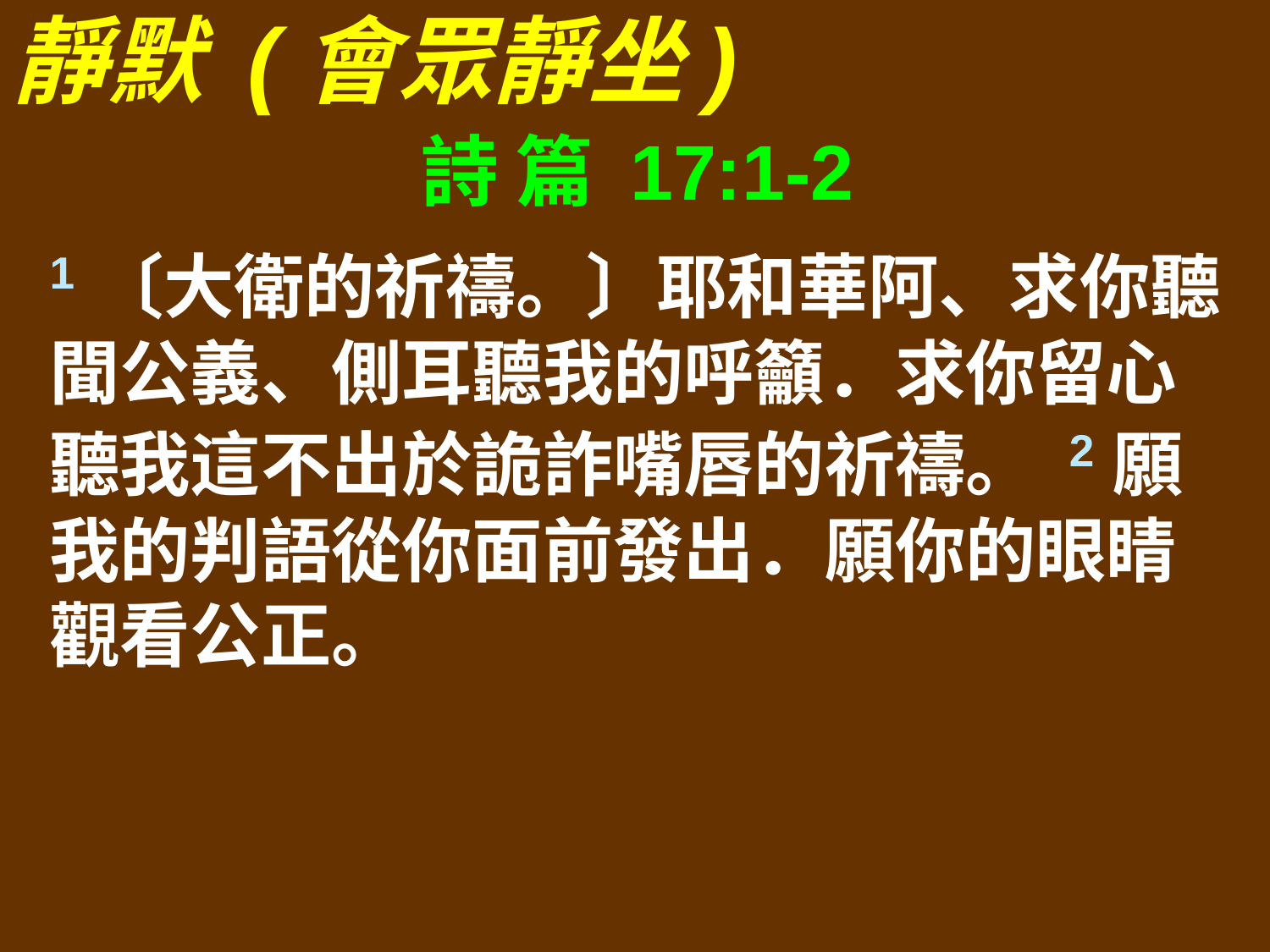

靜默 (會眾靜坐)
詩 篇 17:1-2
1〔大衛的祈禱。〕耶和華阿、求你聽聞公義、側耳聽我的呼籲．求你留心聽我這不出於詭詐嘴唇的祈禱。 2願我的判語從你面前發出．願你的眼睛觀看公正。